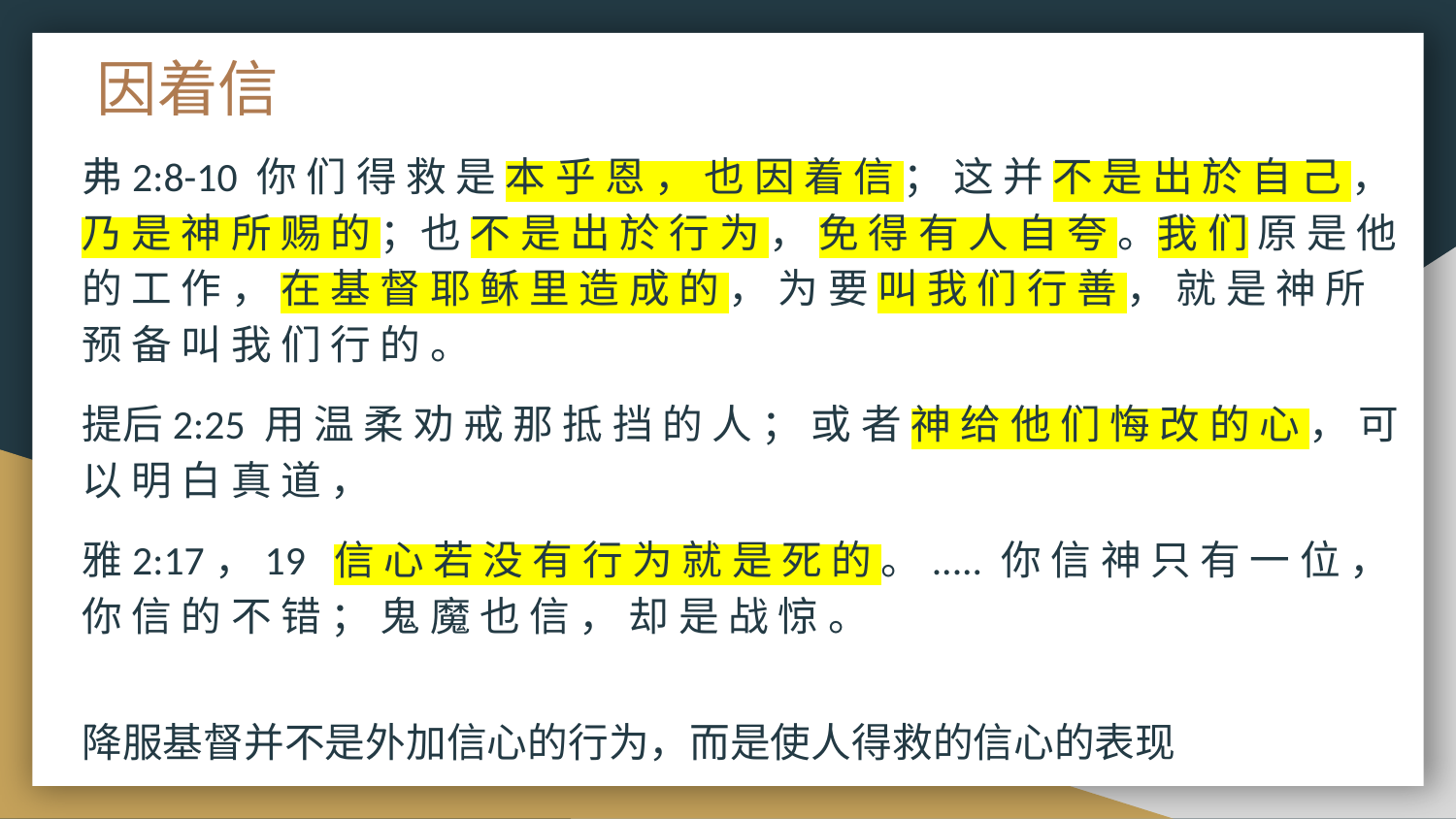

# 因着信
弗2:8-10 你 们 得 救 是 本 乎 恩 ， 也 因 着 信 ； 这 并 不 是 出 於 自 己 ， 乃 是 神 所 赐 的 ；也 不 是 出 於 行 为 ， 免 得 有 人 自 夸 。我 们 原 是 他 的 工 作 ， 在 基 督 耶 稣 里 造 成 的 ， 为 要 叫 我 们 行 善 ， 就 是 神 所 预 备 叫 我 们 行 的 。
提后2:25 用 温 柔 劝 戒 那 抵 挡 的 人 ； 或 者 神 给 他 们 悔 改 的 心 ， 可 以 明 白 真 道 ，
雅2:17，19  信 心 若 没 有 行 为 就 是 死 的 。..... 你 信 神 只 有 一 位 ， 你 信 的 不 错 ； 鬼 魔 也 信 ， 却 是 战 惊 。

降服基督并不是外加信心的行为，而是使人得救的信心的表现